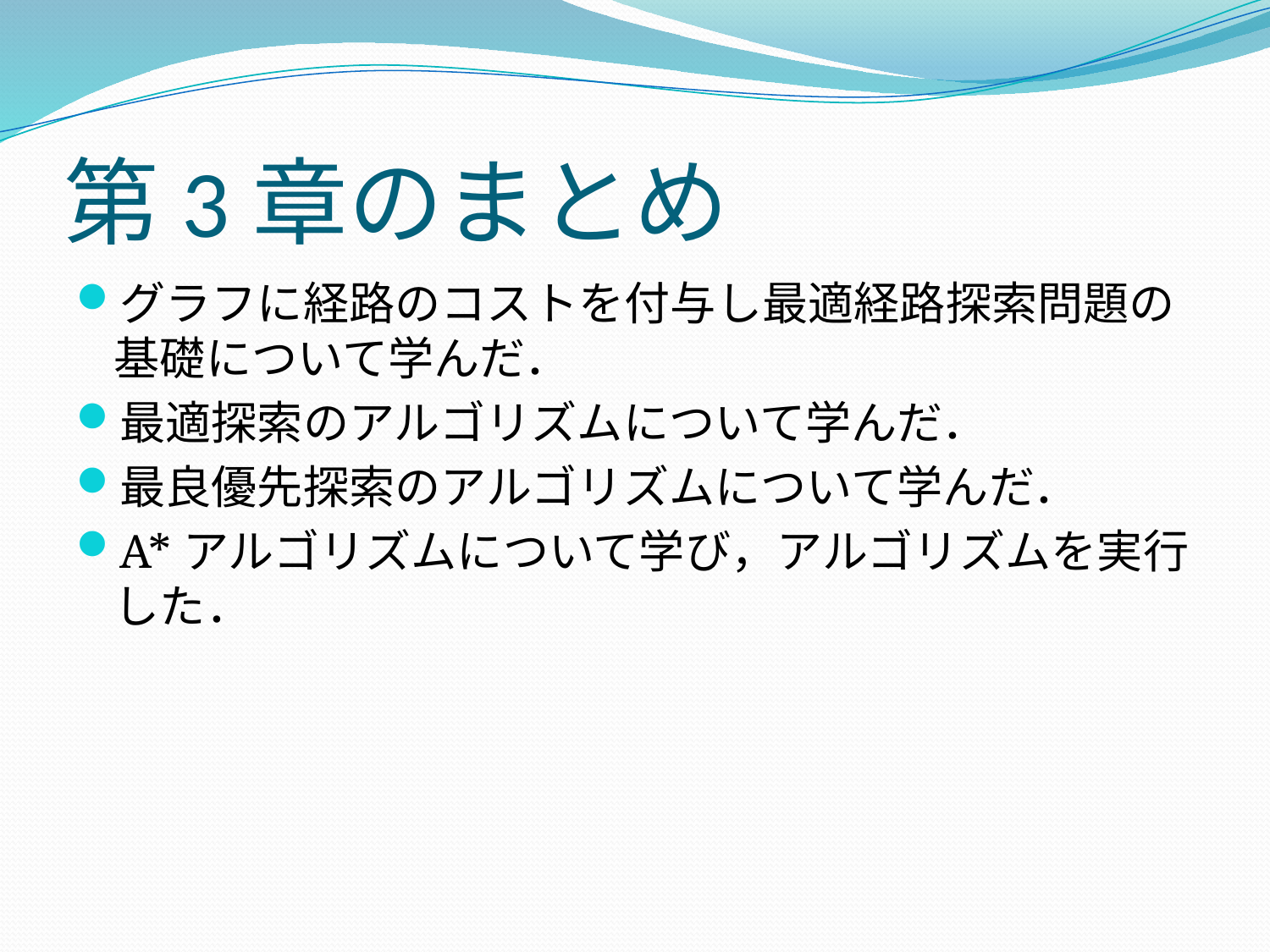

# 第3章のまとめ
グラフに経路のコストを付与し最適経路探索問題の基礎について学んだ．
最適探索のアルゴリズムについて学んだ．
最良優先探索のアルゴリズムについて学んだ．
A*アルゴリズムについて学び，アルゴリズムを実行した．